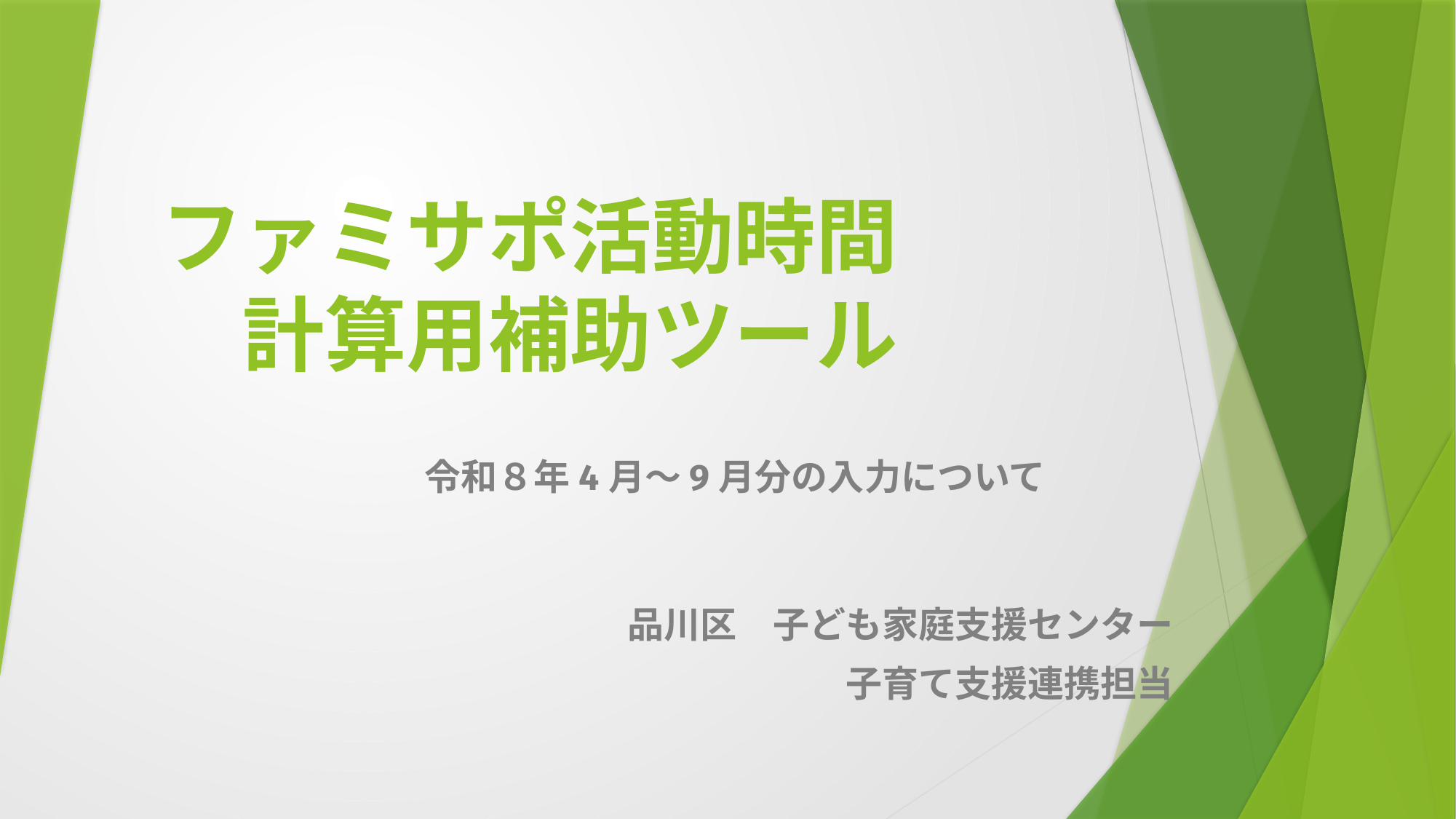

# ファミサポ活動時間 計算用補助ツール
令和８年4月～9月分の入力について
品川区　子ども家庭支援センター
子育て支援連携担当